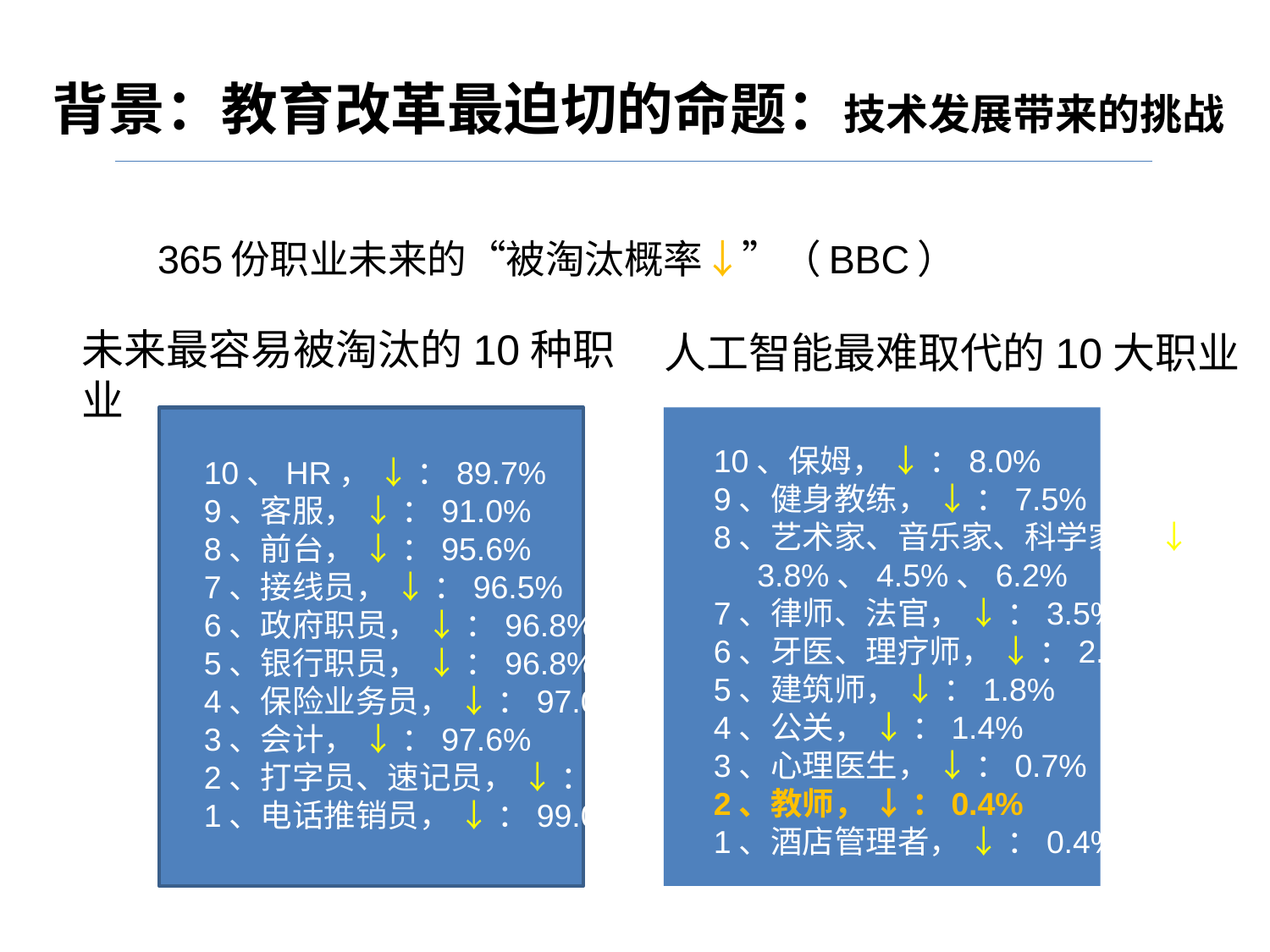

背景：教育改革最迫切的命题：技术发展带来的挑战
365份职业未来的“被淘汰概率↓”（BBC）
未来最容易被淘汰的10种职业

10、HR， ↓ ：89.7%
9、客服， ↓ ：91.0%
8、前台， ↓ ：95.6%
7、接线员， ↓ ：96.5%
6、政府职员， ↓ ：96.8%
5、银行职员， ↓ ：96.8%
4、保险业务员， ↓ ：97.0%
3、会计， ↓ ：97.6%
2、打字员、速记员， ↓ ：98.5%
1、电话推销员， ↓ ：99.0%
人工智能最难取代的10大职业

10、保姆， ↓ ：8.0%
9、健身教练， ↓ ：7.5%
8、艺术家、音乐家、科学家， ↓ ：
     3.8%、4.5%、6.2%
7、律师、法官， ↓ ：3.5%
6、牙医、理疗师， ↓ ：2.1%
5、建筑师， ↓ ：1.8%
4、公关， ↓ ：1.4%
3、心理医生， ↓ ：0.7%
2、教师， ↓ ：0.4%
1、酒店管理者， ↓ ：0.4%